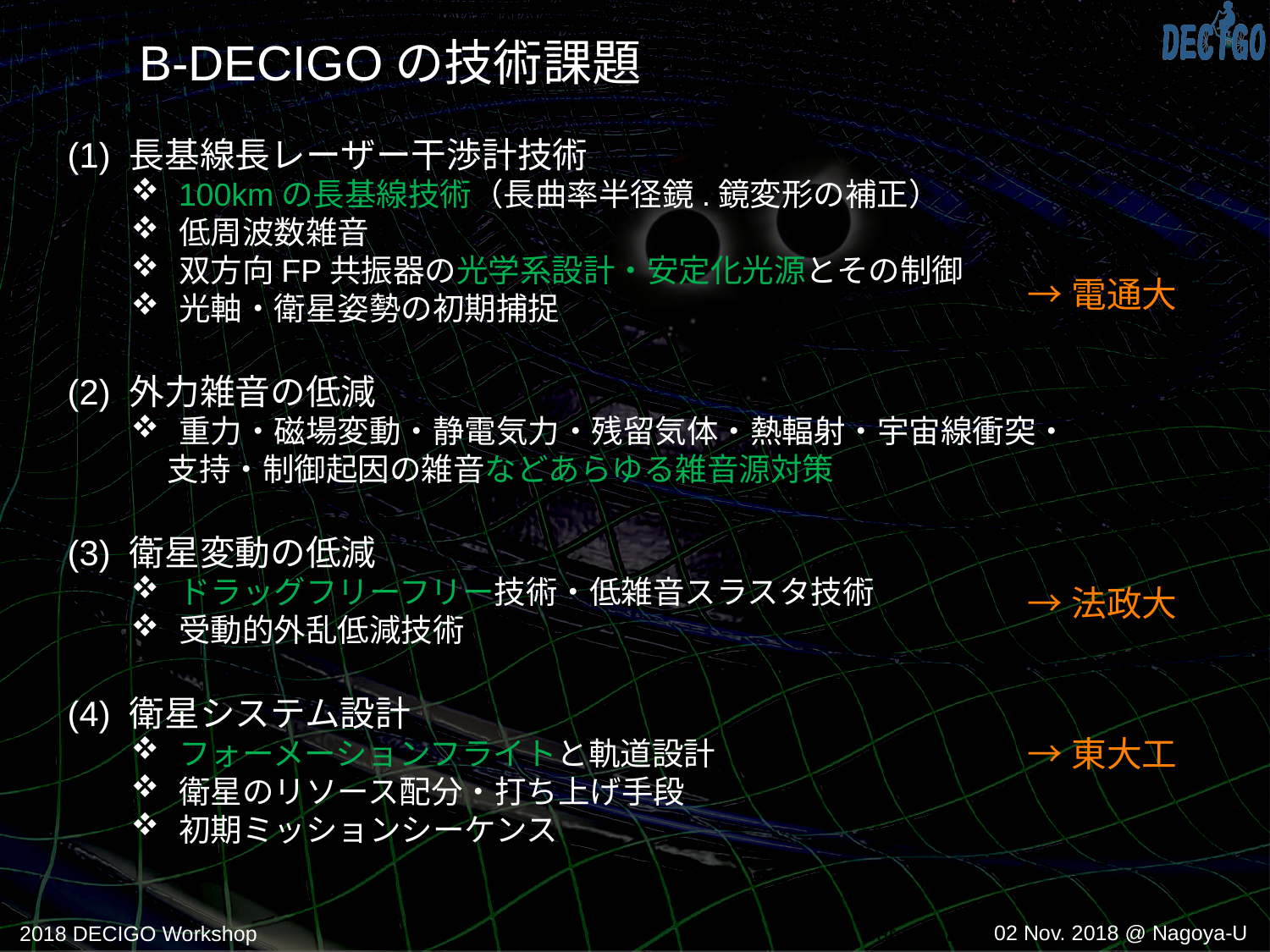

B-DECIGOの技術課題
(1) 長基線長レーザー干渉計技術
100kmの長基線技術（長曲率半径鏡.鏡変形の補正）
低周波数雑音
双方向FP共振器の光学系設計・安定化光源とその制御
光軸・衛星姿勢の初期捕捉

(2) 外力雑音の低減
重力・磁場変動・静電気力・残留気体・熱輻射・宇宙線衝突・
    支持・制御起因の雑音などあらゆる雑音源対策

(3) 衛星変動の低減
ドラッグフリーフリー技術・低雑音スラスタ技術
受動的外乱低減技術

(4) 衛星システム設計
フォーメーションフライトと軌道設計
衛星のリソース配分・打ち上げ手段
初期ミッションシーケンス
→電通大
→法政大
→東大工